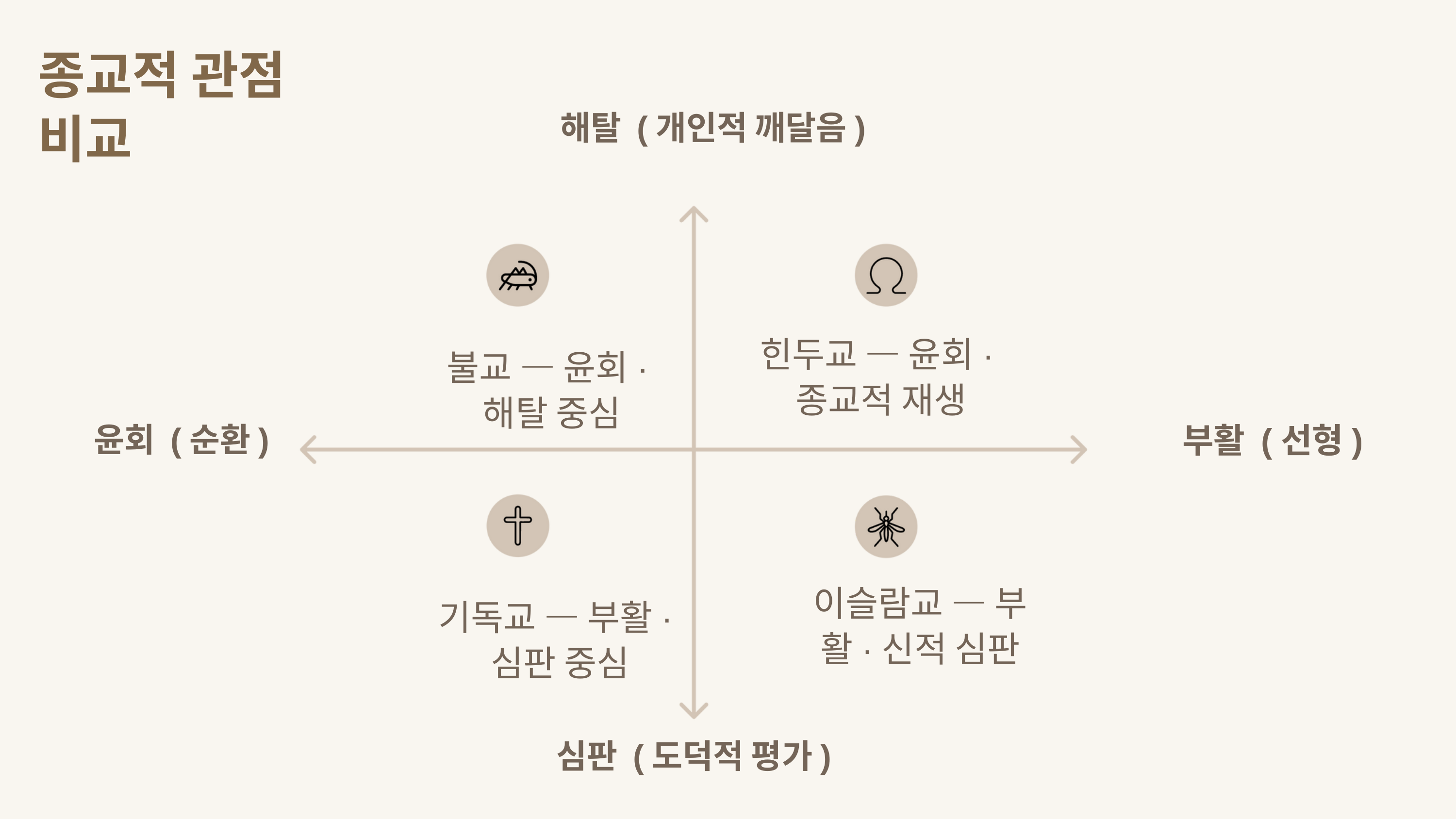

종교적 관점 비교
해탈 (개인적 깨달음)

힌두교 — 윤회·종교적 재생
불교 — 윤회·해탈 중심
윤회 (순환)
부활 (선형)
이슬람교 — 부활·신적 심판
기독교 — 부활·심판 중심
심판 (도덕적 평가)
동양 종교
일신교
강조: 윤회와 순환
강조: 부활과 심판
목표: 고통의 순환에서 해방
목표: 영원한 삶(천국/지옥)
장례: 주로 화장
장례: 주로 매장
뉘앙스: 영혼의 진화와 깨달음
뉘앙스: 도덕적 평가와 신의 은총